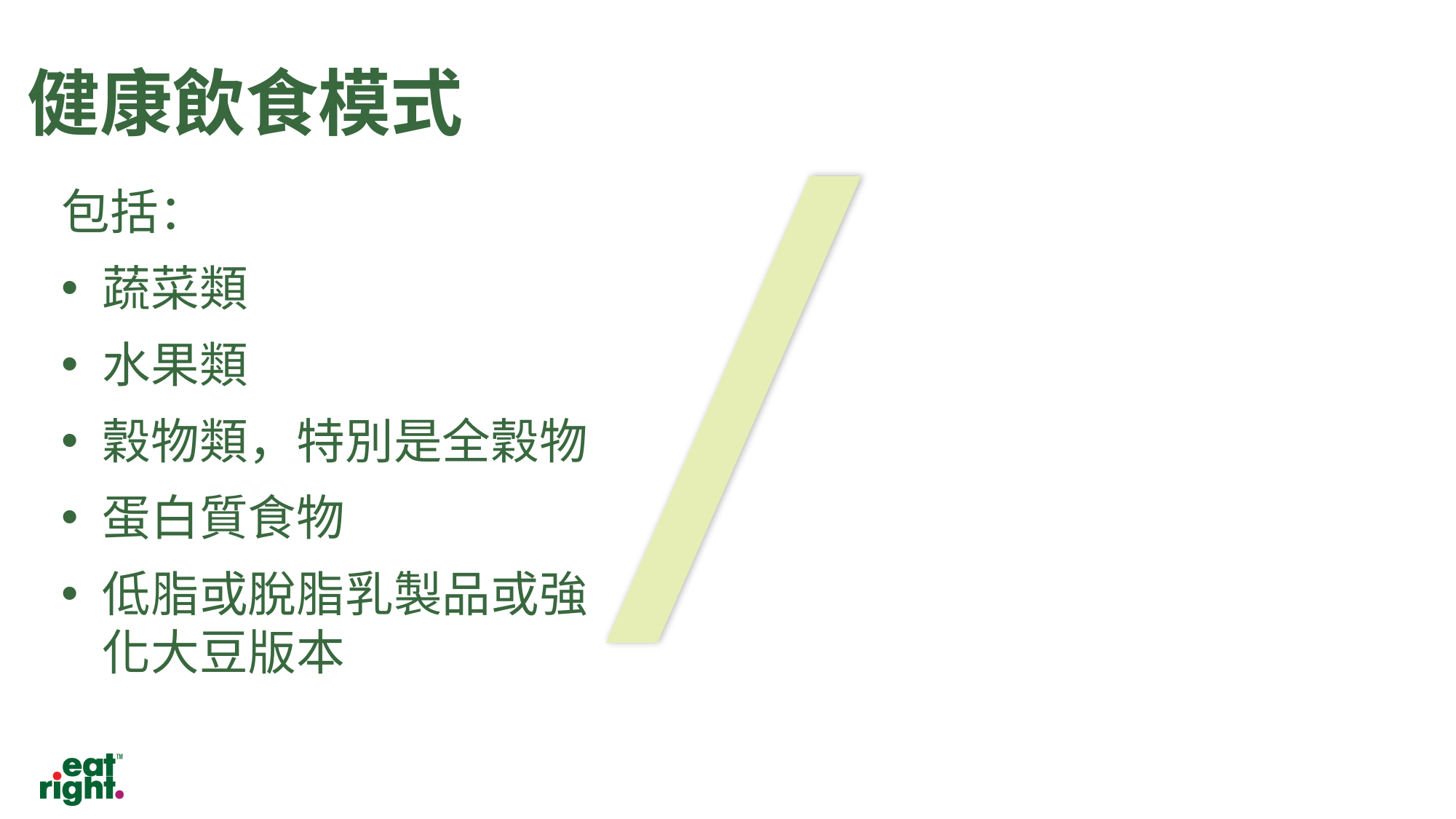

# 健康飲食模式
包括：
蔬菜類
水果類
穀物類，特別是全穀物
蛋白質食物
低脂或脫脂乳製品或強化大豆版本

限制:
添加糖
飽和脂肪
鈉

NationalNutritionMonth.org